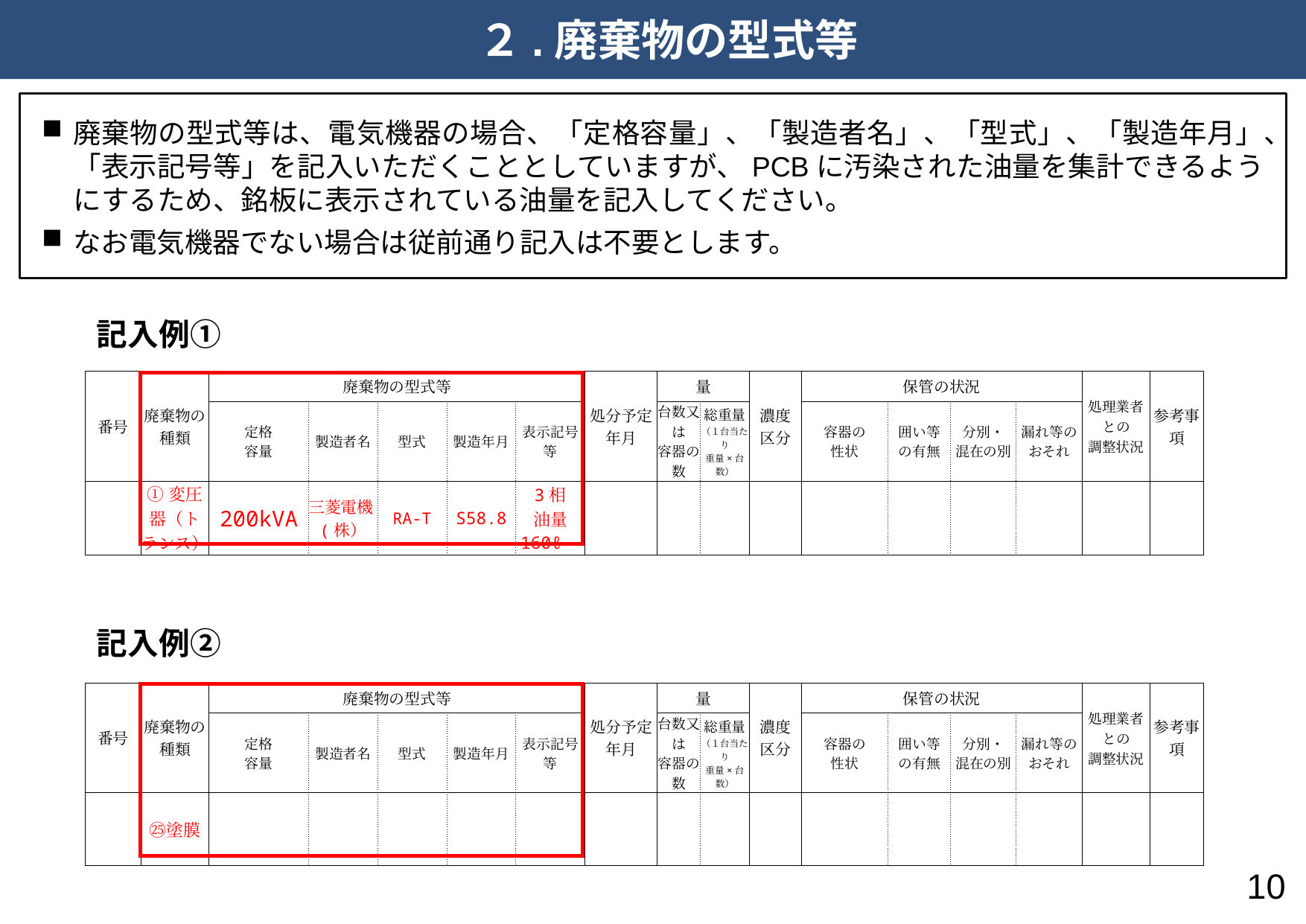

# ２.廃棄物の型式等
廃棄物の型式等は、電気機器の場合、「定格容量」、「製造者名」、「型式」、「製造年月」、「表示記号等」を記入いただくこととしていますが、PCBに汚染された油量を集計できるようにするため、銘板に表示されている油量を記入してください。
なお電気機器でない場合は従前通り記入は不要とします。
記入例①
| 番号 | 廃棄物の種類 | 廃棄物の型式等 |  |  |  |  | 処分予定 年月 | 量 |  |  |  | 濃度 区分 | 保管の状況 |  |  |  | 処理業者との 調整状況 | 参考事項 |
| --- | --- | --- | --- | --- | --- | --- | --- | --- | --- | --- | --- | --- | --- | --- | --- | --- | --- | --- |
|  |  | 定格 容量 | 製造者名 | 型式 | 製造年月 | 表示記号 等 |  | 台数又は 容器の数 |  | 総重量 （１台当たり 重量×台数） |  |  | 容器の 性状 | 囲い等 の有無 | 分別・ 混在の別 | 漏れ等の おそれ |  |  |
|  | ①変圧器（トランス） | 200kVA | 三菱電機(株） | RA-T | S58.8 | 3相 油量 160ℓ |  |  |  |  |  |  |  |  |  |  |  |  |

記入例②
| 番号 | 廃棄物の種類 | 廃棄物の型式等 |  |  |  |  | 処分予定 年月 | 量 |  |  |  | 濃度 区分 | 保管の状況 |  |  |  | 処理業者との 調整状況 | 参考事項 |
| --- | --- | --- | --- | --- | --- | --- | --- | --- | --- | --- | --- | --- | --- | --- | --- | --- | --- | --- |
|  |  | 定格 容量 | 製造者名 | 型式 | 製造年月 | 表示記号 等 |  | 台数又は 容器の数 |  | 総重量 （１台当たり 重量×台数） |  |  | 容器の 性状 | 囲い等 の有無 | 分別・ 混在の別 | 漏れ等の おそれ |  |  |
|  | ㉕塗膜 |  |  |  |  |  |  |  |  |  |  |  |  |  |  |  |  |  |